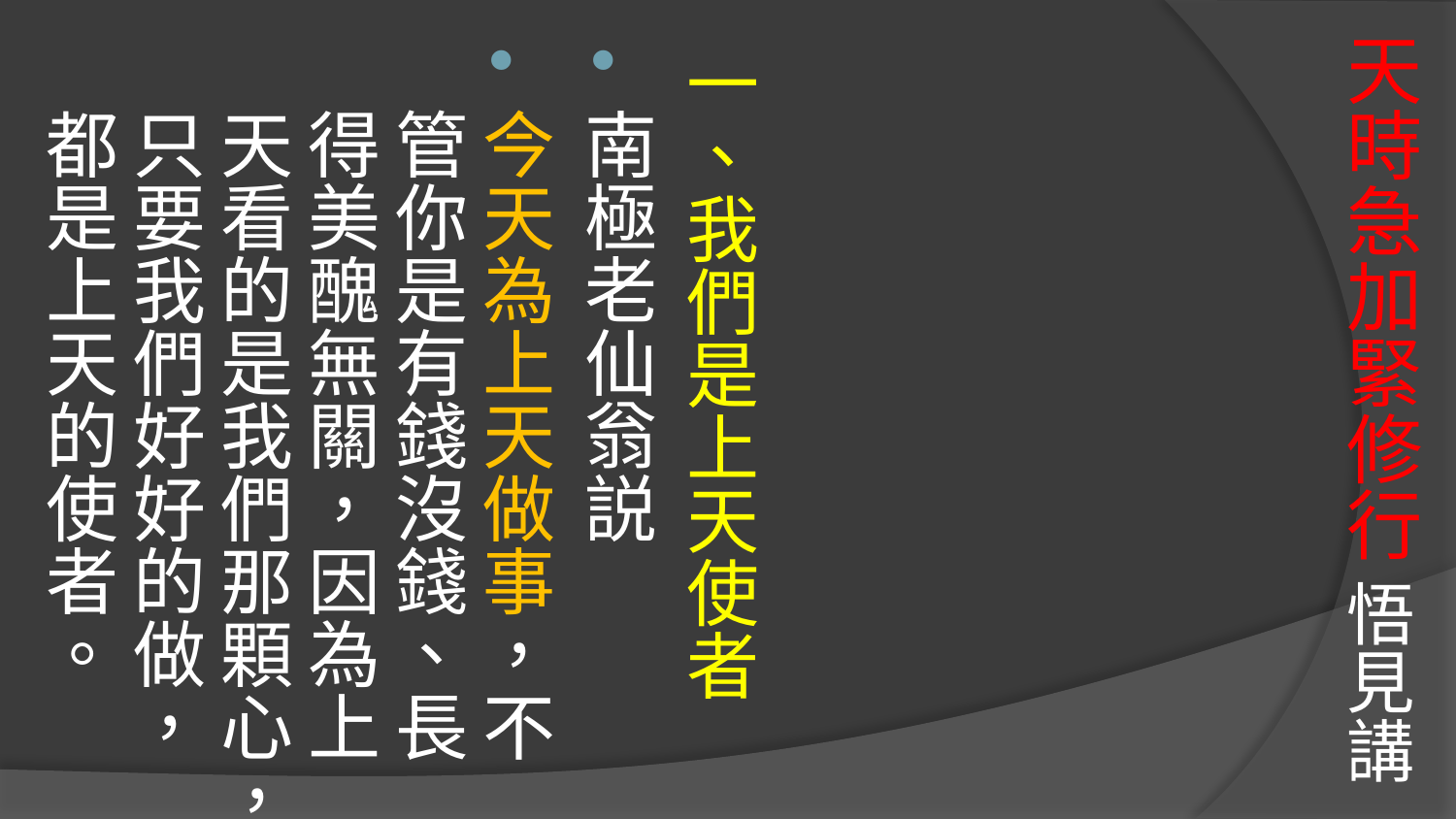

# 天時急加緊修行 悟見講
一、我們是上天使者
南極老仙翁説
今天為上天做事，不管你是有錢沒錢、長得美醜無關，因為上天看的是我們那顆心，只要我們好好的做，都是上天的使者。